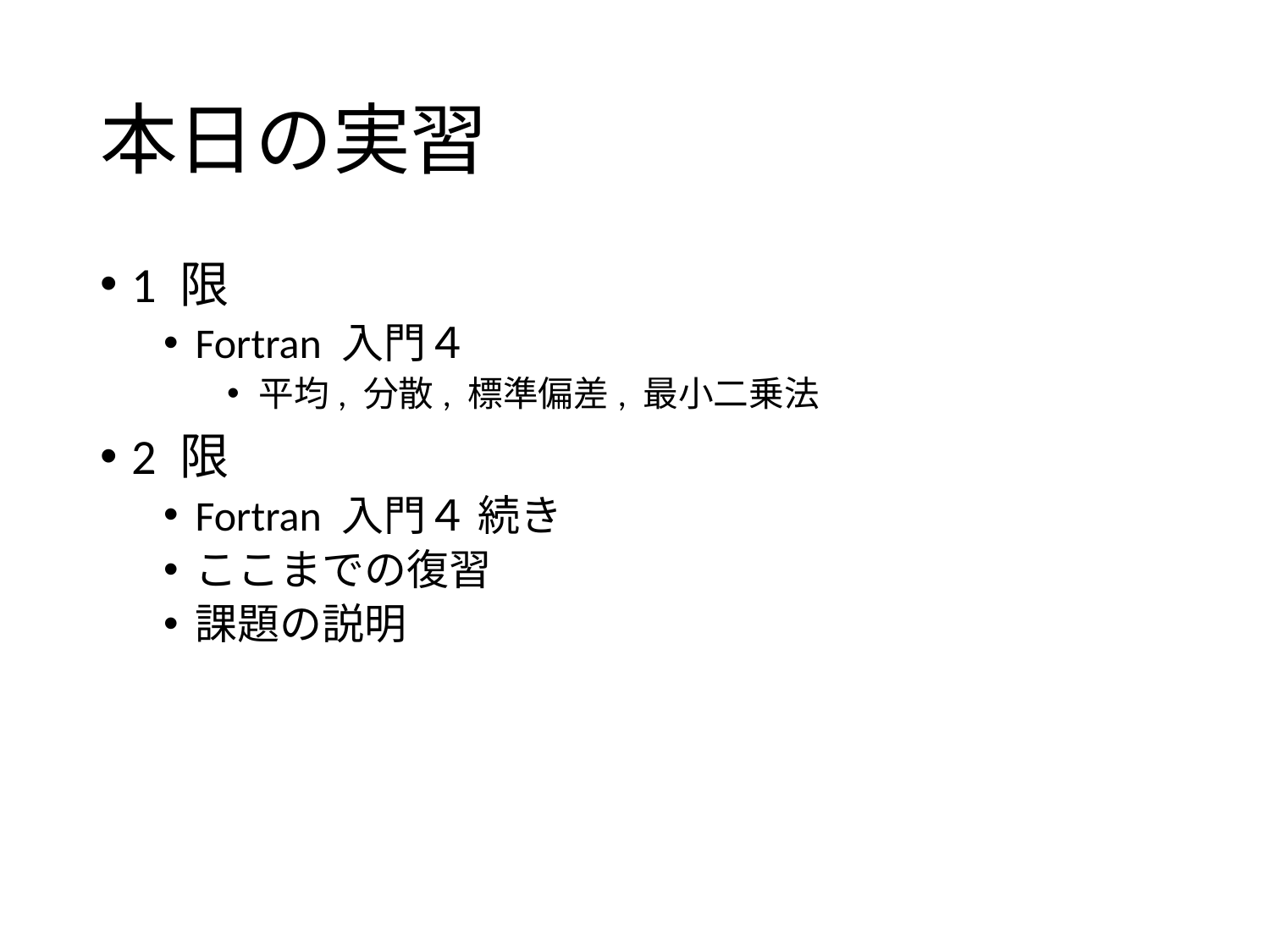

# 本日の実習
1 限
Fortran 入門４
平均, 分散, 標準偏差, 最小二乗法
2 限
Fortran 入門４ 続き
ここまでの復習
課題の説明